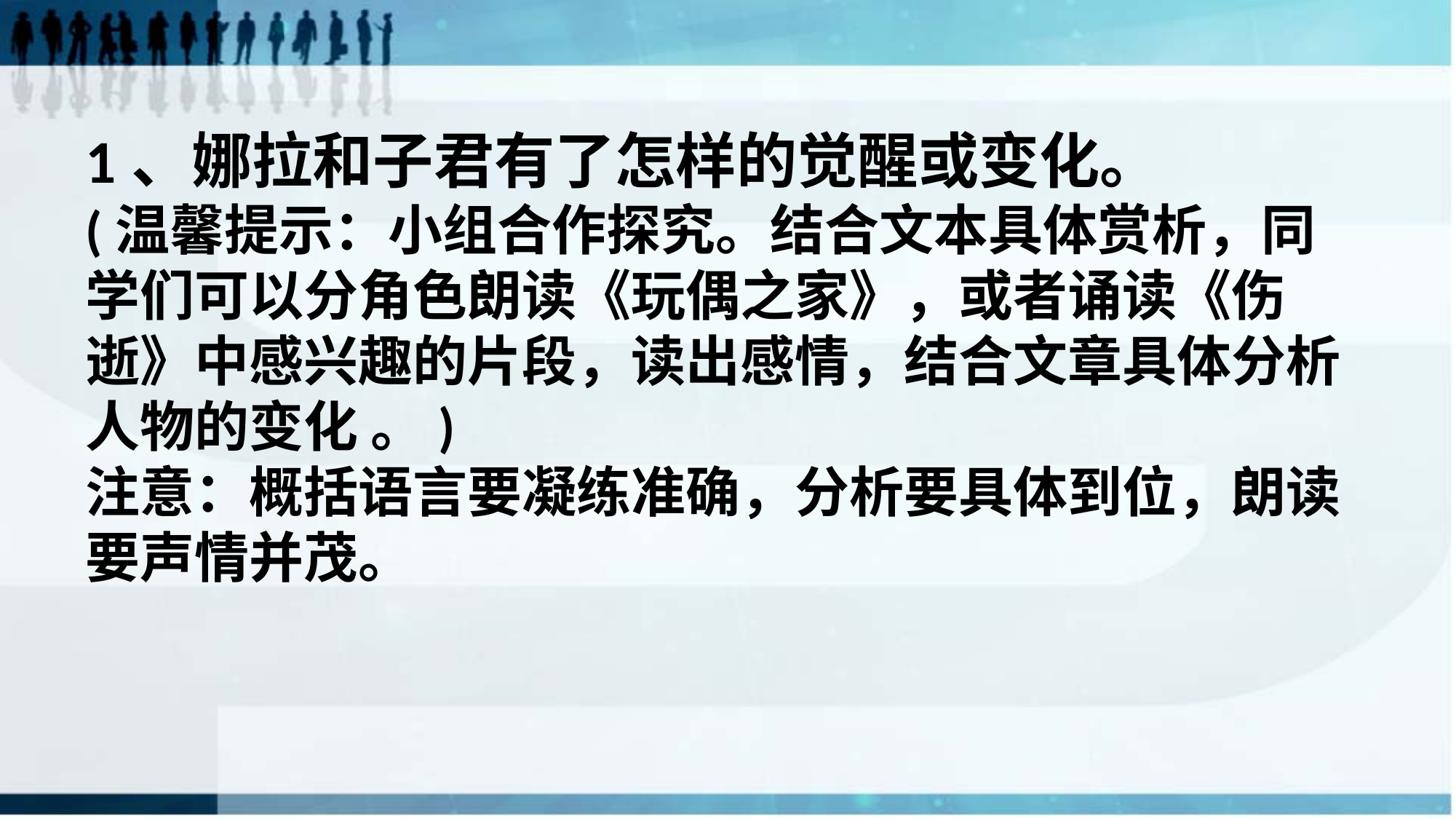

1、娜拉和子君有了怎样的觉醒或变化。
(温馨提示：小组合作探究。结合文本具体赏析，同学们可以分角色朗读《玩偶之家》，或者诵读《伤逝》中感兴趣的片段，读出感情，结合文章具体分析人物的变化 。)
注意：概括语言要凝练准确，分析要具体到位，朗读要声情并茂。